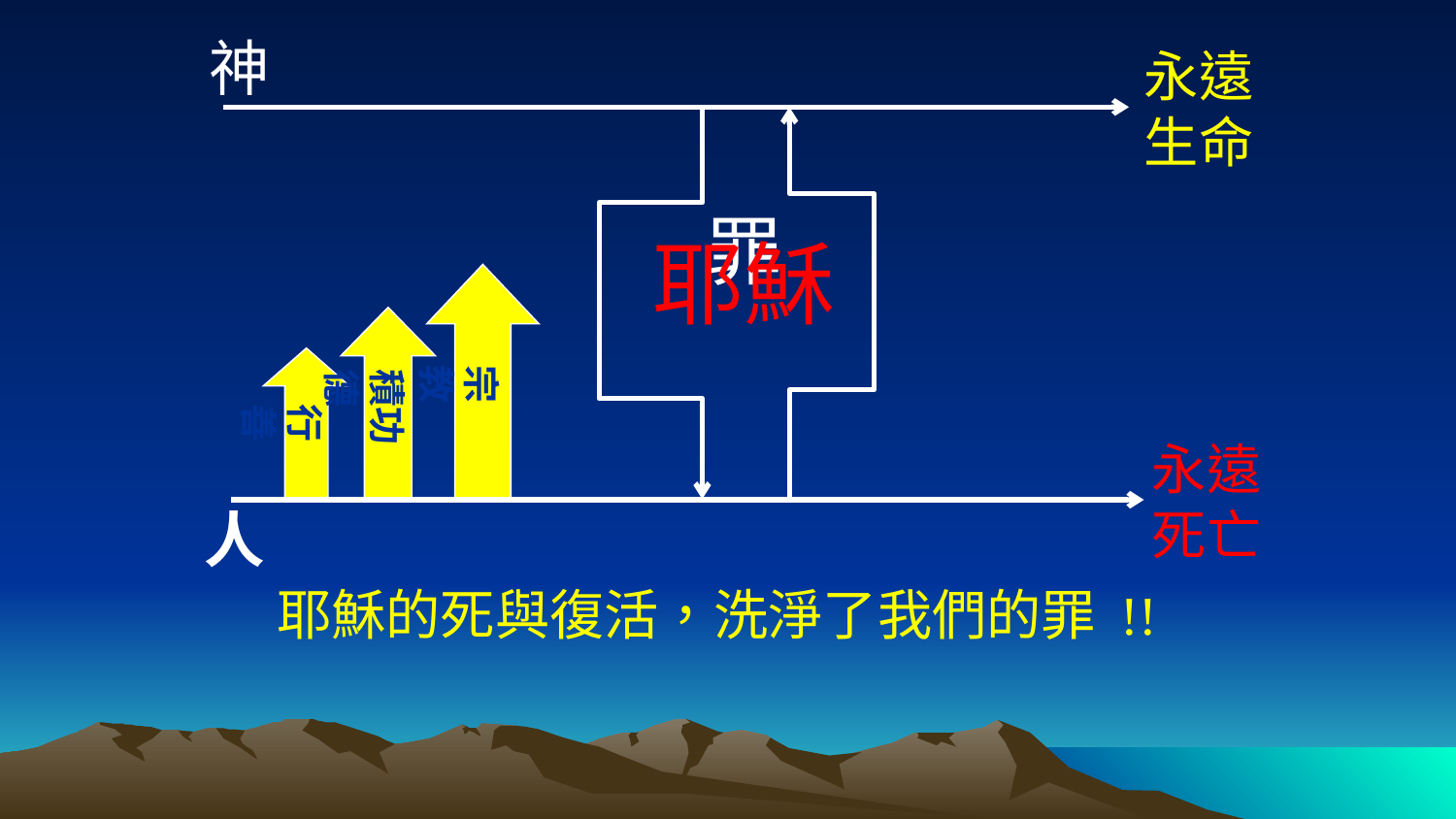

神
永遠
生命
罪
耶穌

宗教
積功德
行善
永遠
死亡
人
耶穌的死與復活，洗淨了我們的罪 !!